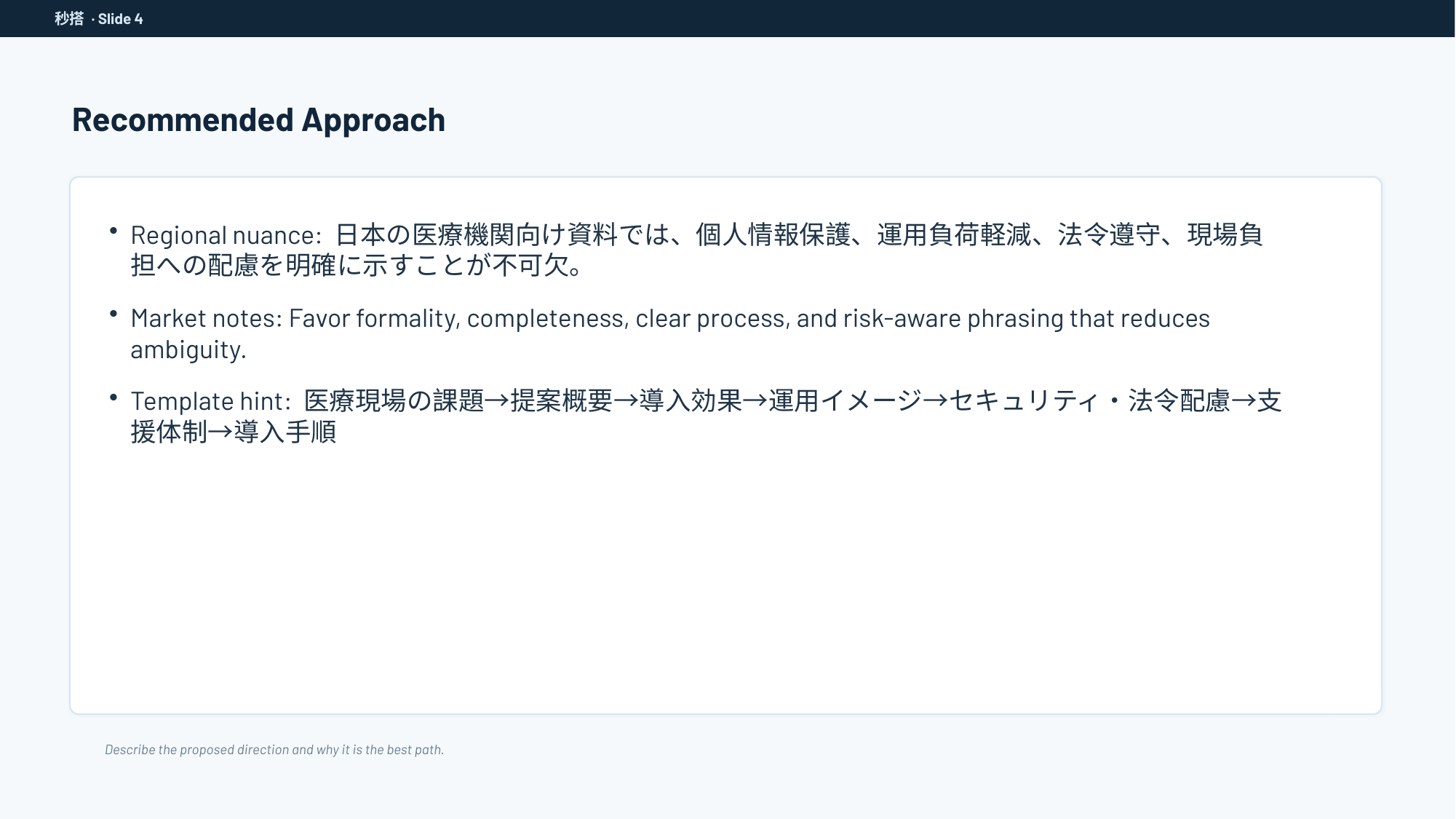

秒搭 · Slide 4
Recommended Approach

Regional nuance: 日本の医療機関向け資料では、個人情報保護、運用負荷軽減、法令遵守、現場負担への配慮を明確に示すことが不可欠。
Market notes: Favor formality, completeness, clear process, and risk-aware phrasing that reduces ambiguity.
Template hint: 医療現場の課題→提案概要→導入効果→運用イメージ→セキュリティ・法令配慮→支援体制→導入手順
Describe the proposed direction and why it is the best path.